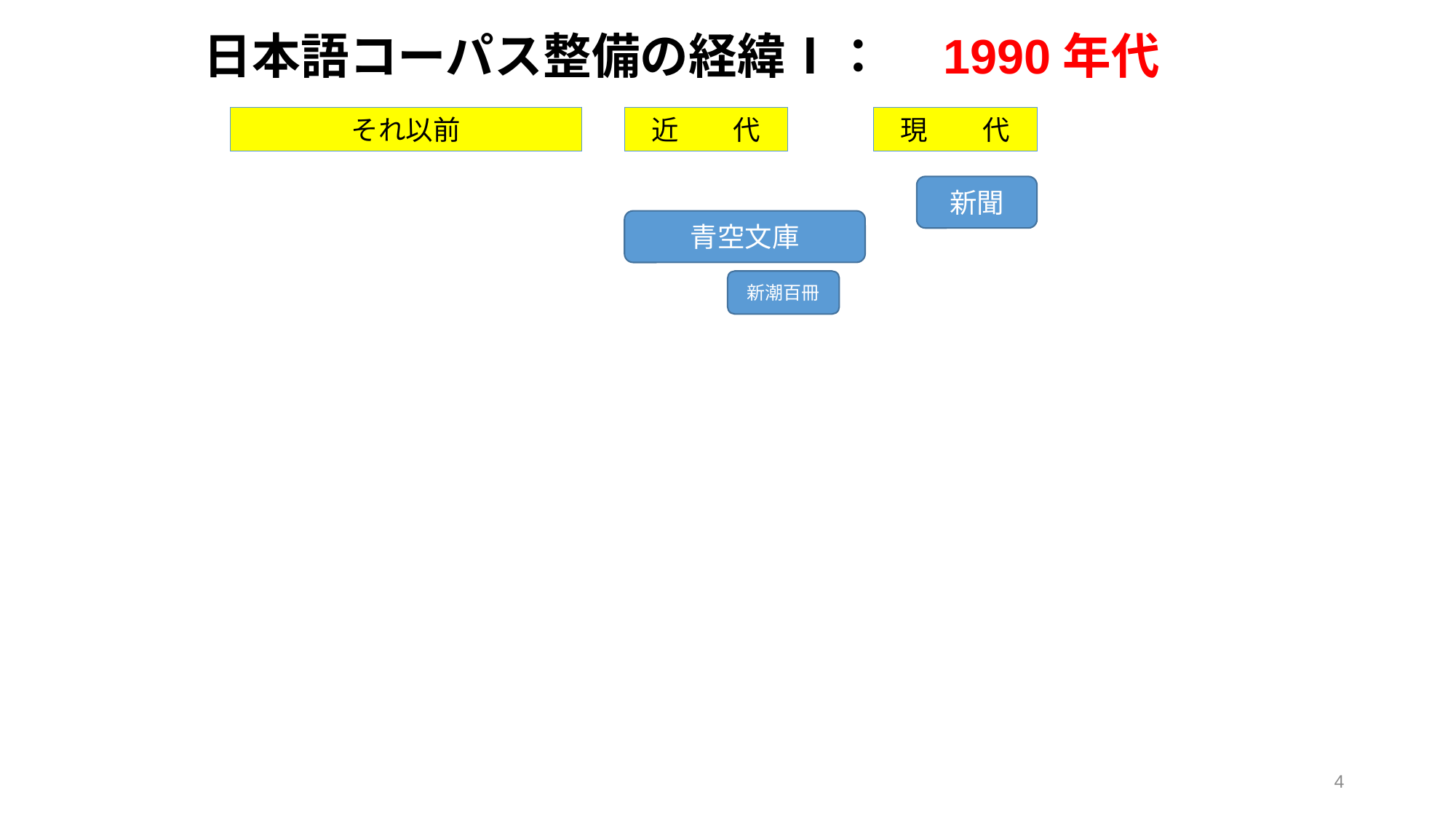

日本語コーパス整備の経緯Ⅰ：　1990年代
それ以前
近　　代
現　　代
新聞
青空文庫
新潮百冊
4